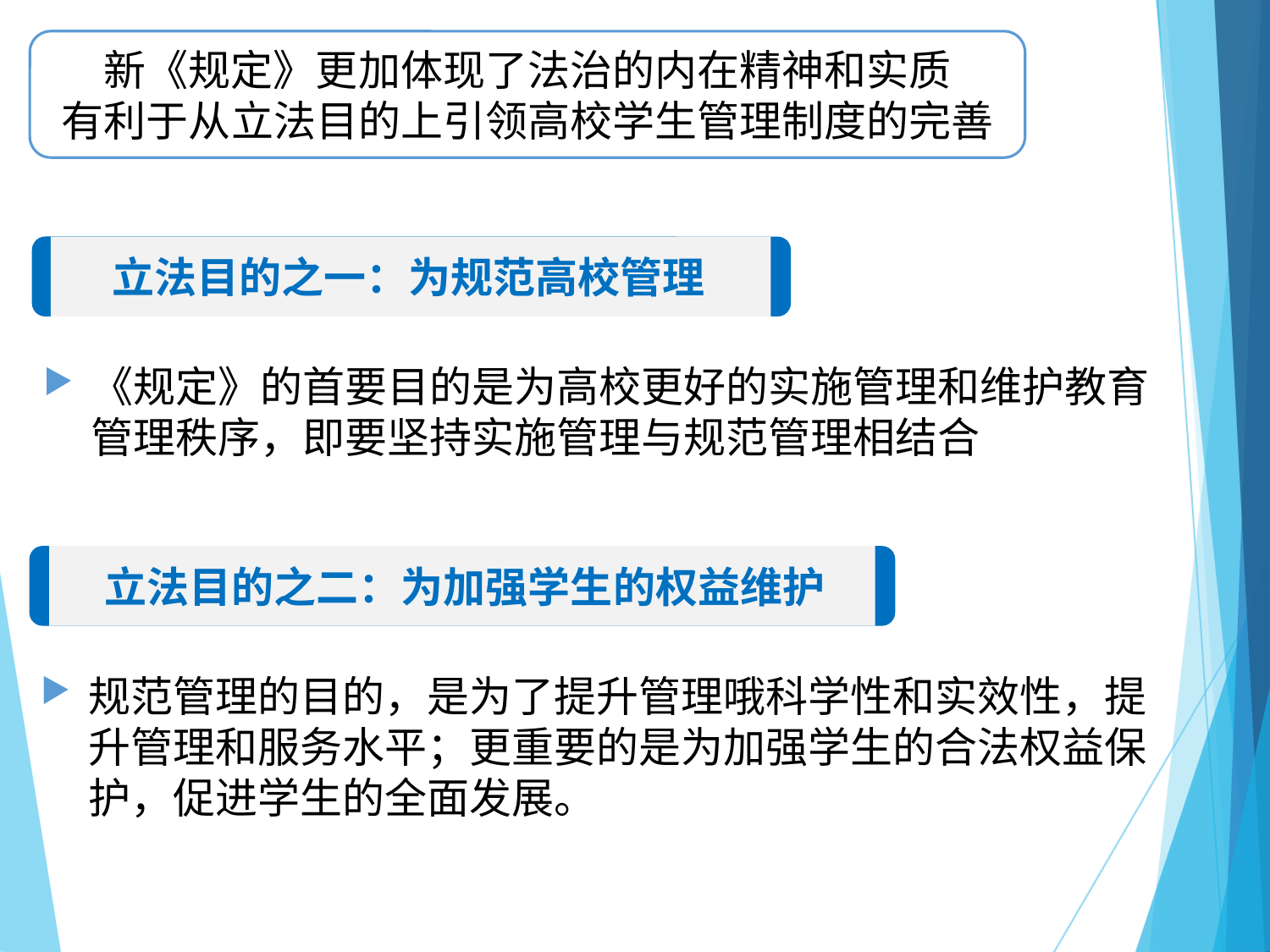

新《规定》更加体现了法治的内在精神和实质
有利于从立法目的上引领高校学生管理制度的完善

立法目的之一：为规范高校管理
《规定》的首要目的是为高校更好的实施管理和维护教育管理秩序，即要坚持实施管理与规范管理相结合

立法目的之二：为加强学生的权益维护
规范管理的目的，是为了提升管理哦科学性和实效性，提升管理和服务水平；更重要的是为加强学生的合法权益保护，促进学生的全面发展。